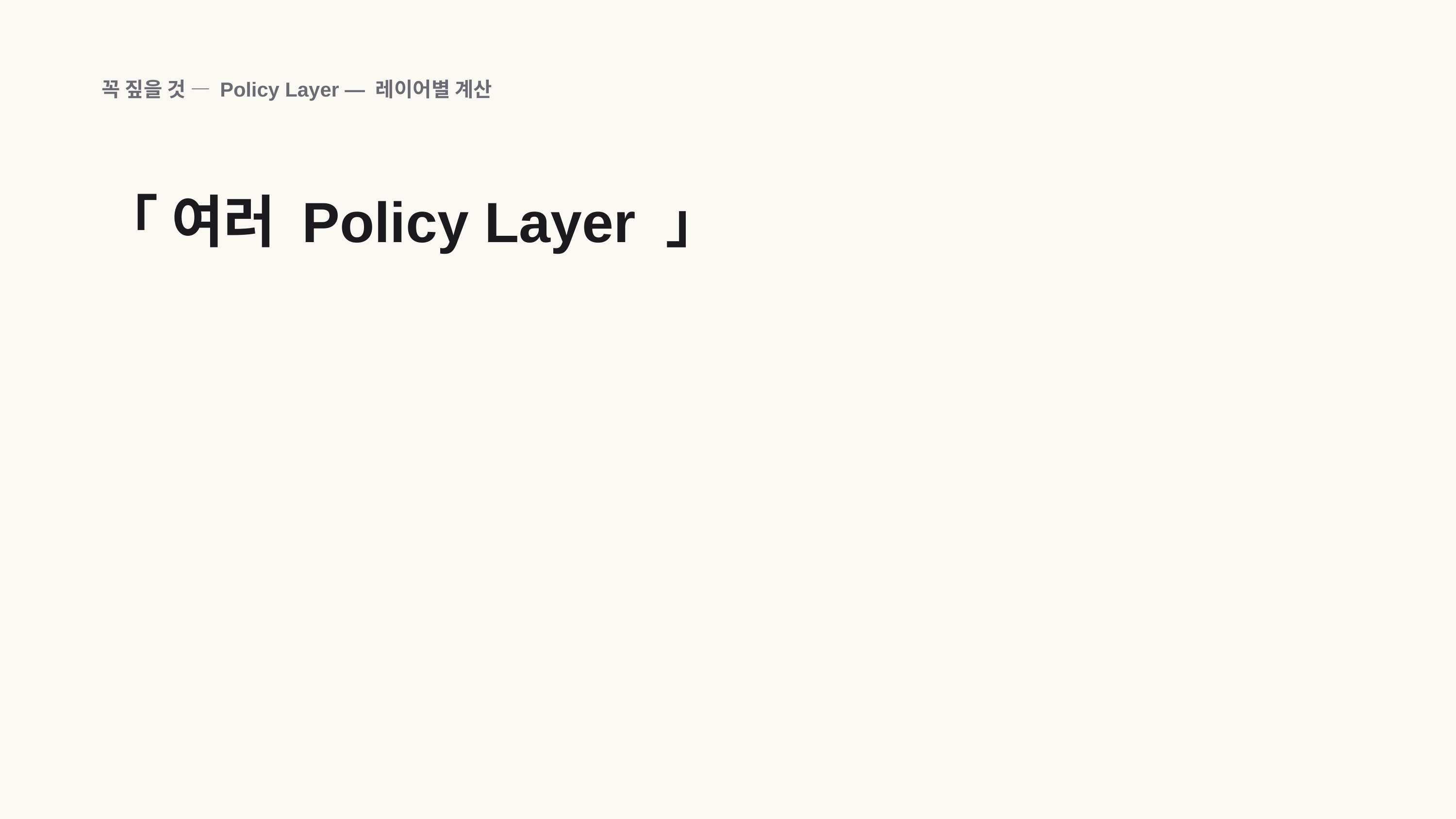

꼭 짚을 것 — Policy Layer — 레이어별 계산
「 여러 Policy Layer 」